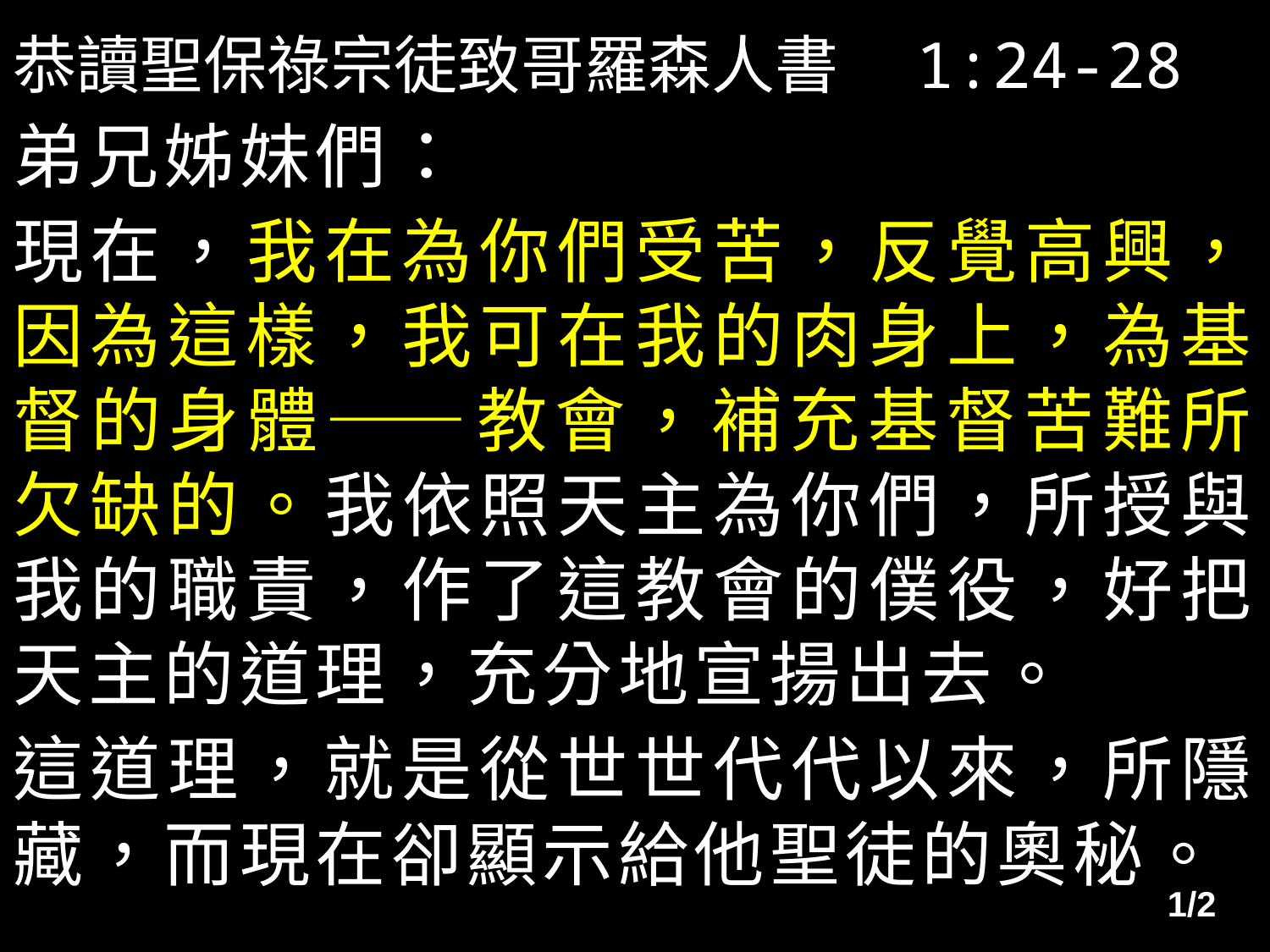

恭讀聖保祿宗徒致哥羅森人書　1:24-28
弟兄姊妹們：
現在，我在為你們受苦，反覺高興，因為這樣，我可在我的肉身上，為基督的身體——教會，補充基督苦難所欠缺的。我依照天主為你們，所授與我的職責，作了這教會的僕役，好把天主的道理，充分地宣揚出去。
這道理，就是從世世代代以來，所隱藏，而現在卻顯示給他聖徒的奧秘。
1/2